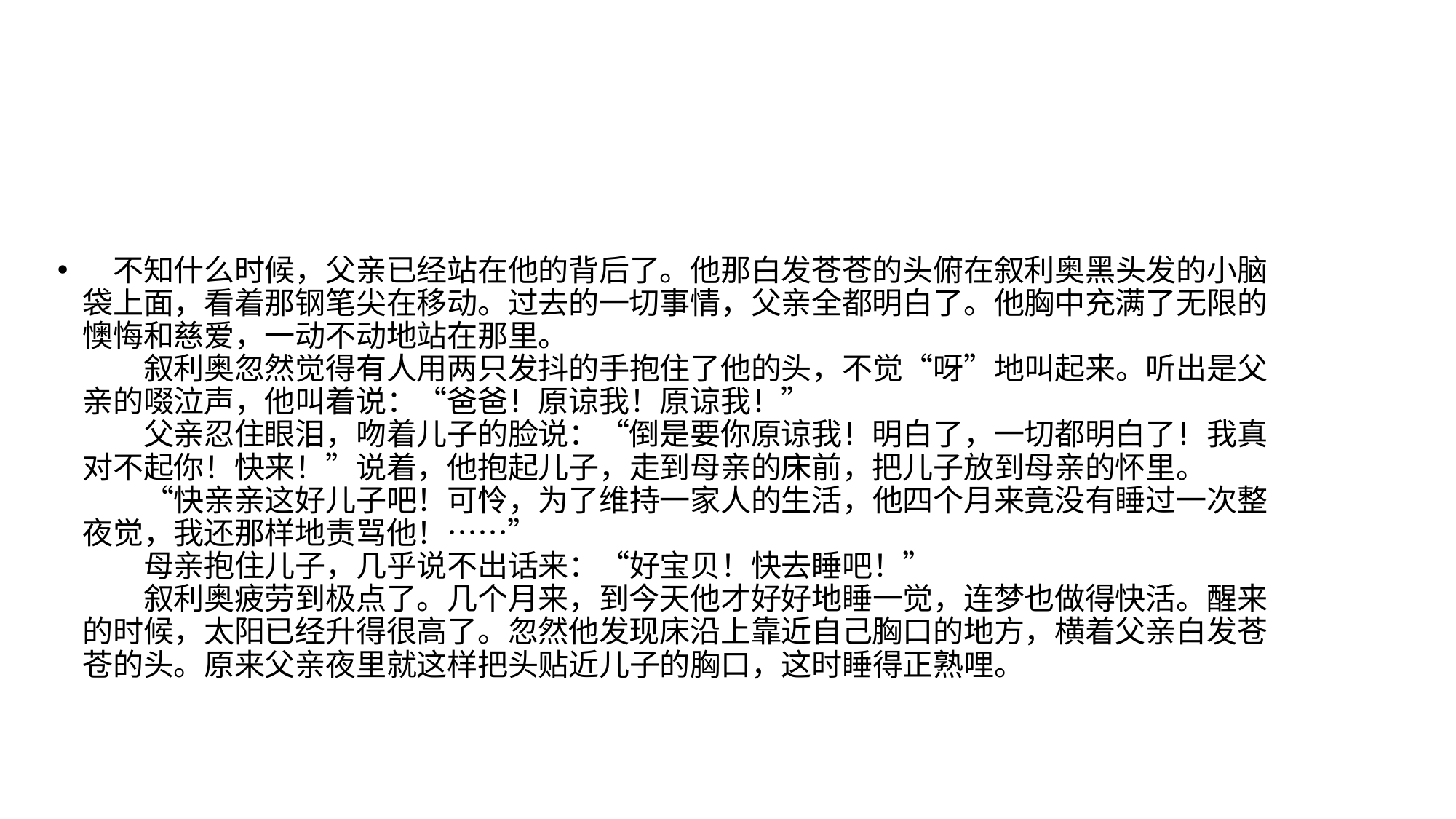

不知什么时候，父亲已经站在他的背后了。他那白发苍苍的头俯在叙利奥黑头发的小脑袋上面，看着那钢笔尖在移动。过去的一切事情，父亲全都明白了。他胸中充满了无限的懊悔和慈爱，一动不动地站在那里。
　　叙利奥忽然觉得有人用两只发抖的手抱住了他的头，不觉“呀”地叫起来。听出是父亲的啜泣声，他叫着说：“爸爸！原谅我！原谅我！”
　　父亲忍住眼泪，吻着儿子的脸说：“倒是要你原谅我！明白了，一切都明白了！我真对不起你！快来！”说着，他抱起儿子，走到母亲的床前，把儿子放到母亲的怀里。
　　“快亲亲这好儿子吧！可怜，为了维持一家人的生活，他四个月来竟没有睡过一次整夜觉，我还那样地责骂他！……”
　　母亲抱住儿子，几乎说不出话来：“好宝贝！快去睡吧！”
　　叙利奥疲劳到极点了。几个月来，到今天他才好好地睡一觉，连梦也做得快活。醒来的时候，太阳已经升得很高了。忽然他发现床沿上靠近自己胸口的地方，横着父亲白发苍苍的头。原来父亲夜里就这样把头贴近儿子的胸口，这时睡得正熟哩。